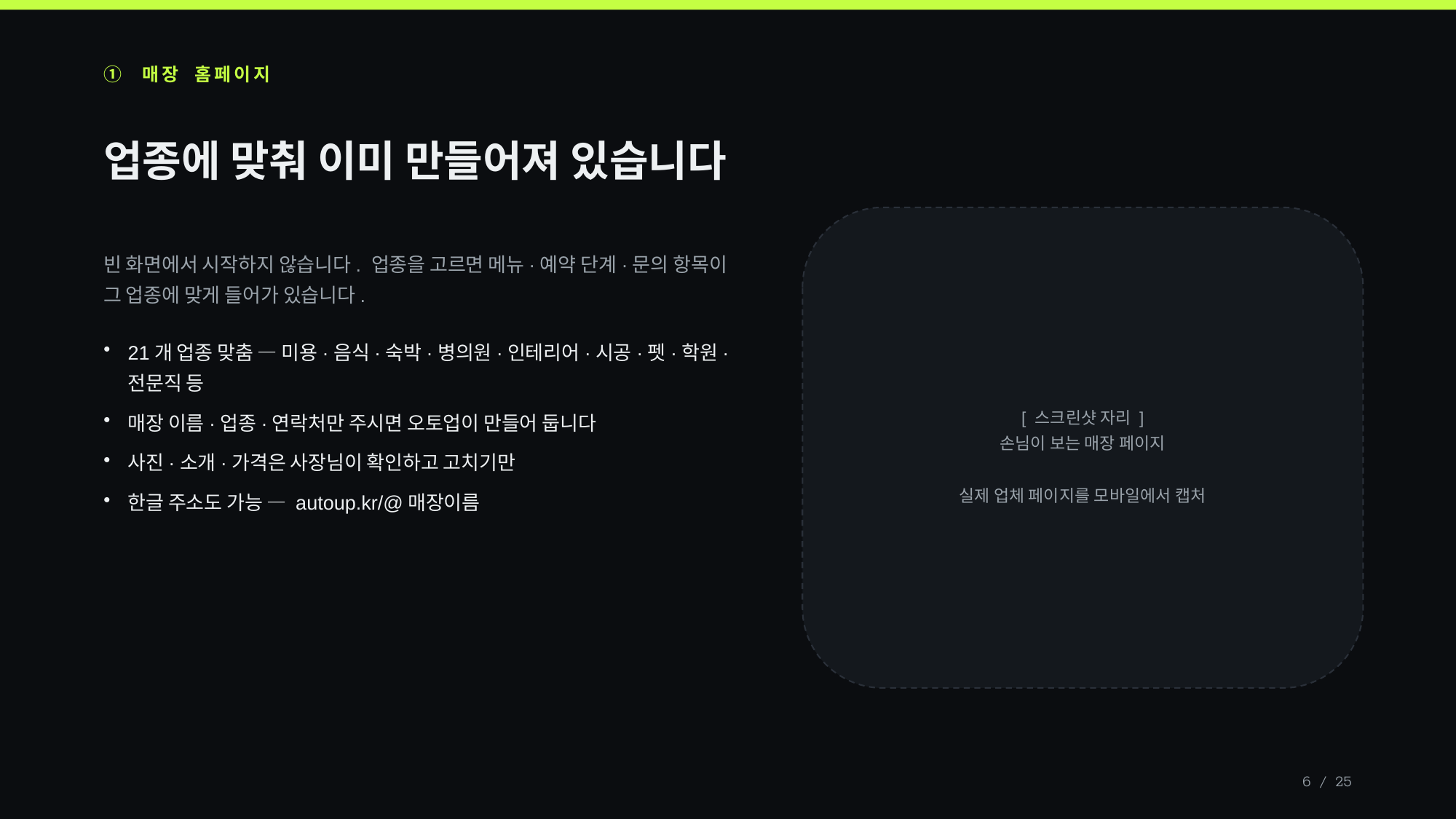

① 매장 홈페이지
업종에 맞춰 이미 만들어져 있습니다

빈 화면에서 시작하지 않습니다. 업종을 고르면 메뉴·예약 단계·문의 항목이 그 업종에 맞게 들어가 있습니다.
21개 업종 맞춤 — 미용·음식·숙박·병의원·인테리어·시공·펫·학원·전문직 등
매장 이름·업종·연락처만 주시면 오토업이 만들어 둡니다
사진·소개·가격은 사장님이 확인하고 고치기만
한글 주소도 가능 — autoup.kr/@매장이름
[ 스크린샷 자리 ]
손님이 보는 매장 페이지

실제 업체 페이지를 모바일에서 캡처
6 / 25